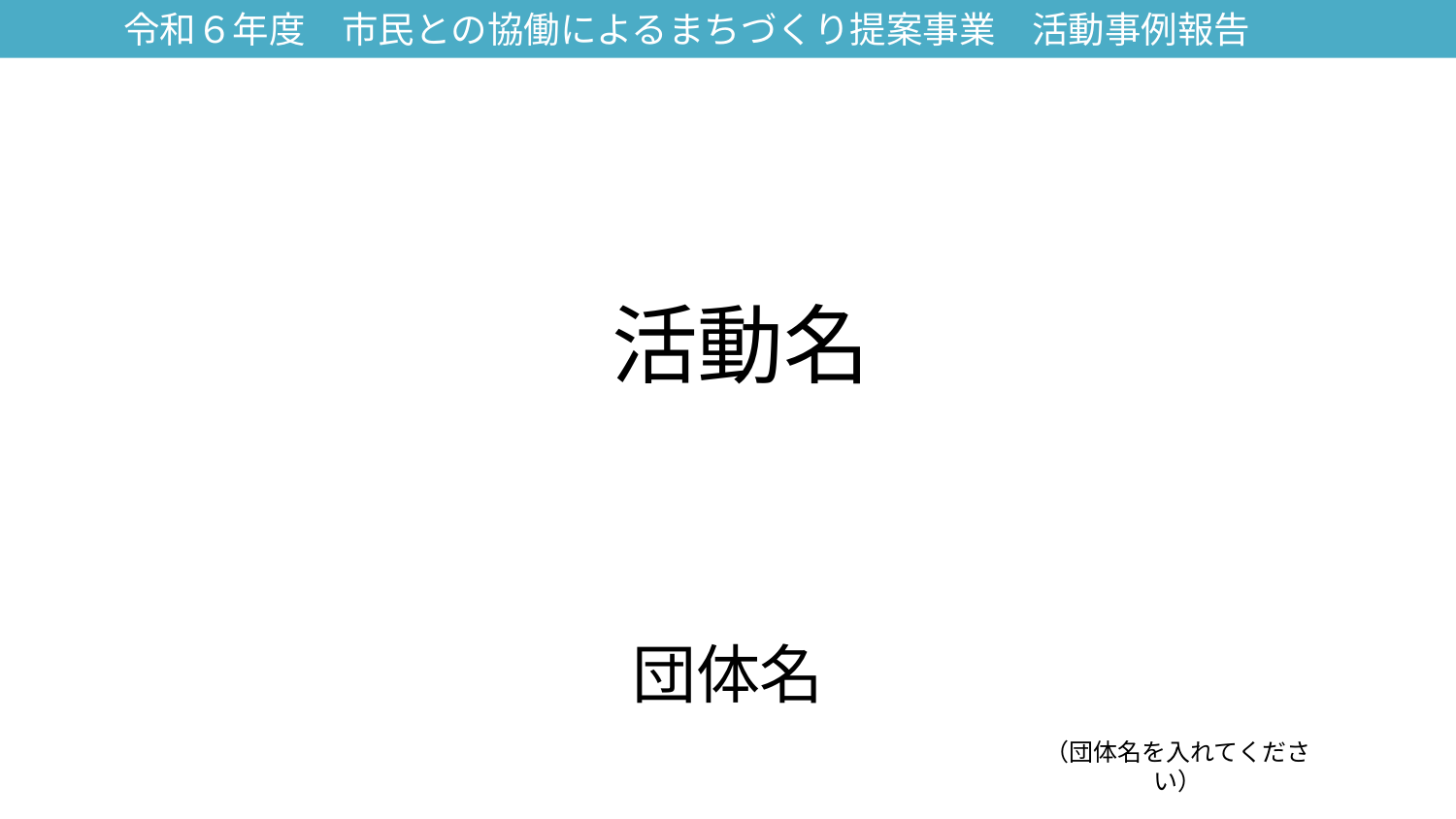

令和６年度　市民との協働によるまちづくり提案事業　活動事例報告
# 活動名
団体名
（団体名を入れてください）